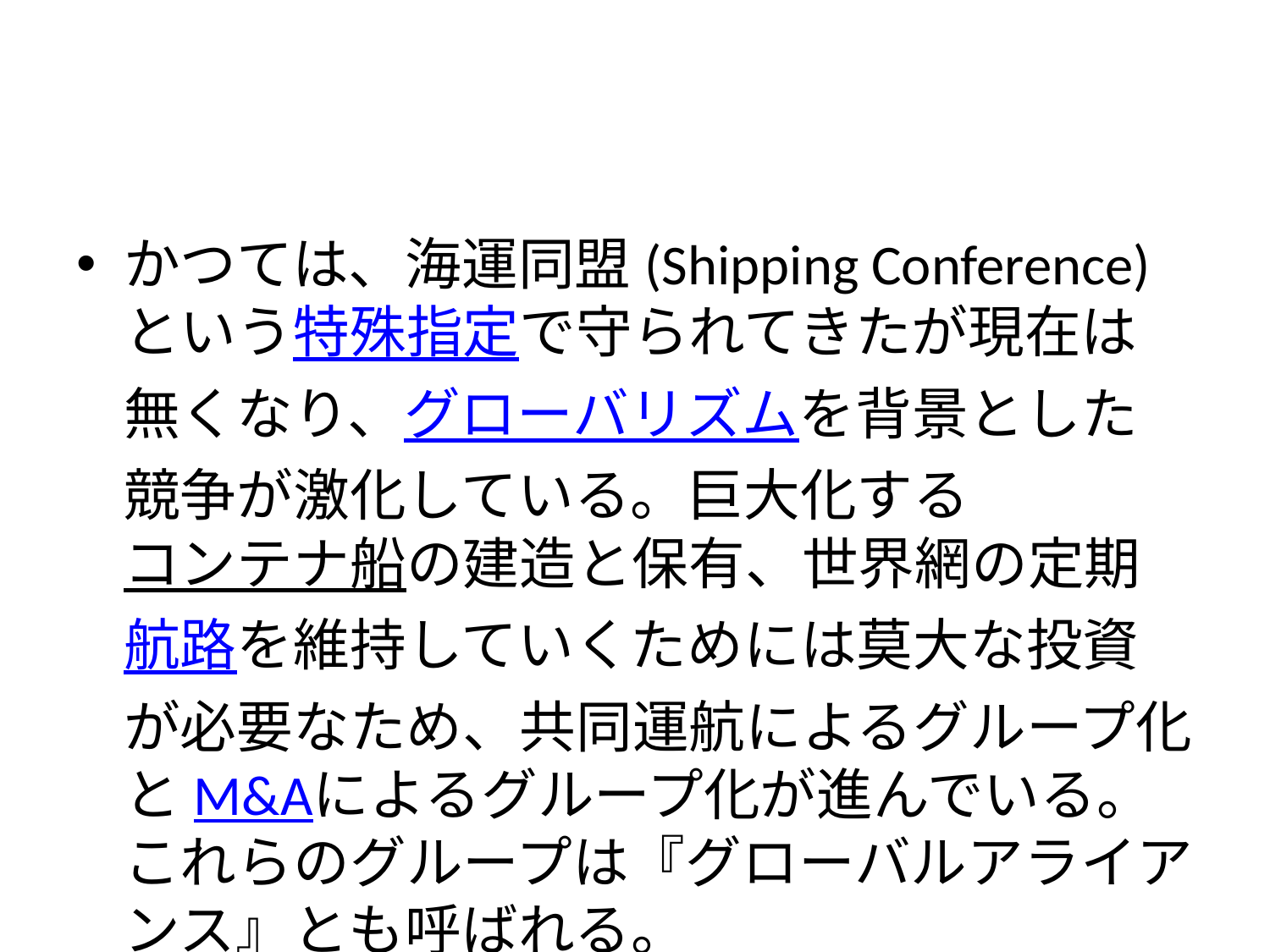

#
かつては、海運同盟(Shipping Conference)という特殊指定で守られてきたが現在は無くなり、グローバリズムを背景とした競争が激化している。巨大化するコンテナ船の建造と保有、世界網の定期航路を維持していくためには莫大な投資が必要なため、共同運航によるグループ化とM&Aによるグループ化が進んでいる。 これらのグループは『グローバルアライアンス』とも呼ばれる。